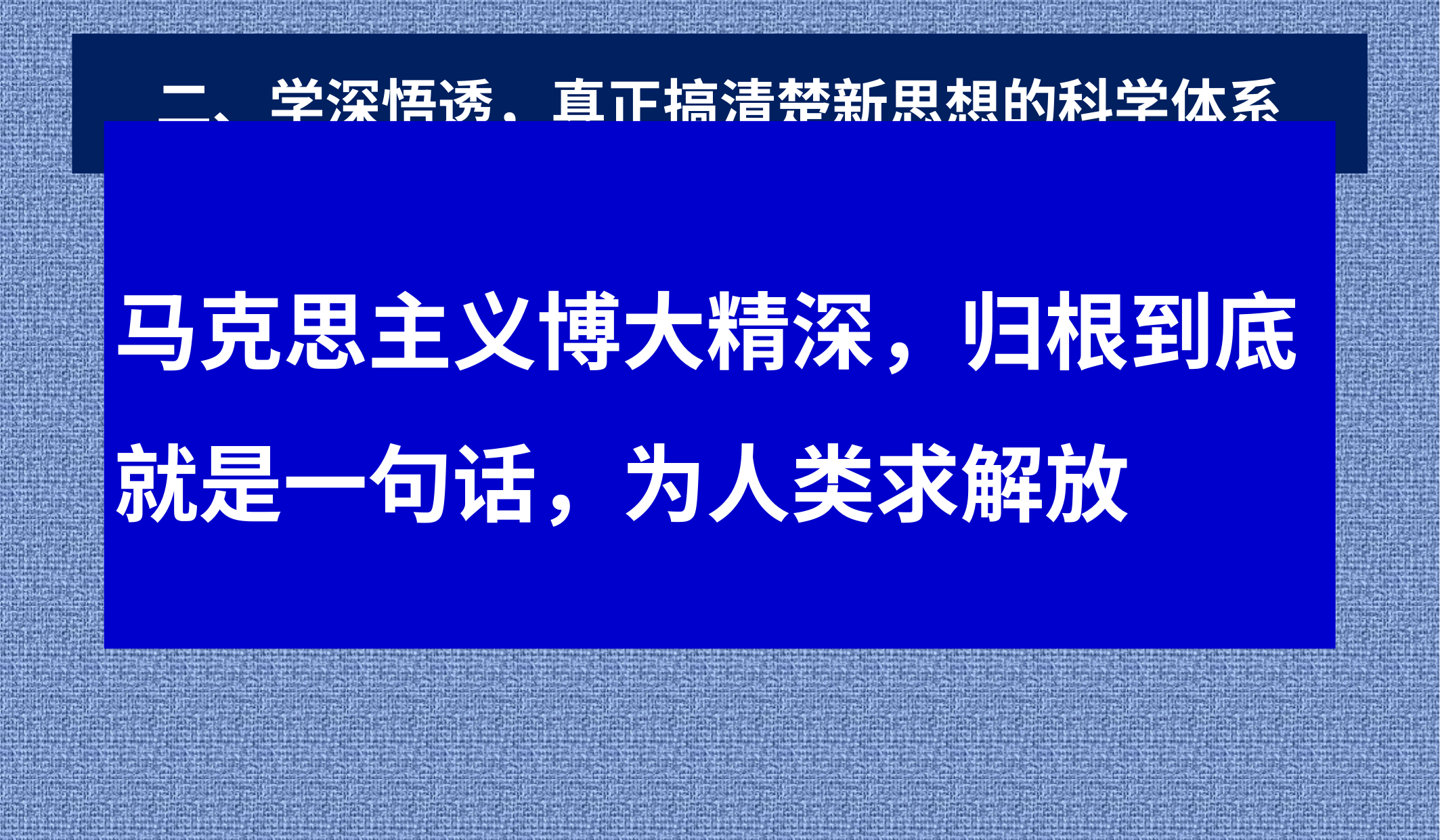

# 二、学深悟透，真正搞清楚新思想的科学体系

马克思主义博大精深，归根到底就是一句话，为人类求解放